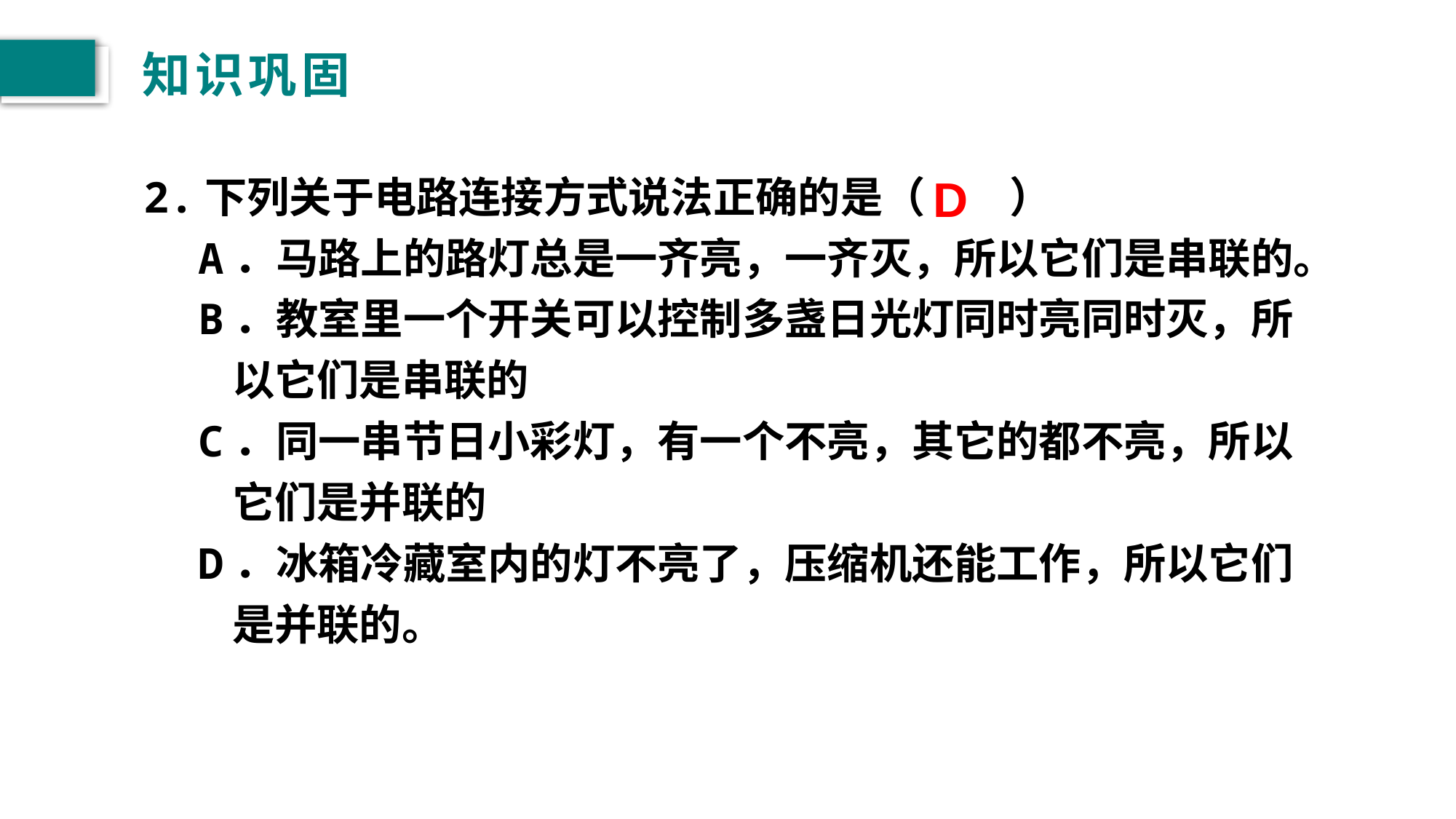

# 知识巩固
2.下列关于电路连接方式说法正确的是（　　）
A．马路上的路灯总是一齐亮，一齐灭，所以它们是串联的。
B．教室里一个开关可以控制多盏日光灯同时亮同时灭，所以它们是串联的
C．同一串节日小彩灯，有一个不亮，其它的都不亮，所以它们是并联的
D．冰箱冷藏室内的灯不亮了，压缩机还能工作，所以它们是并联的。
D